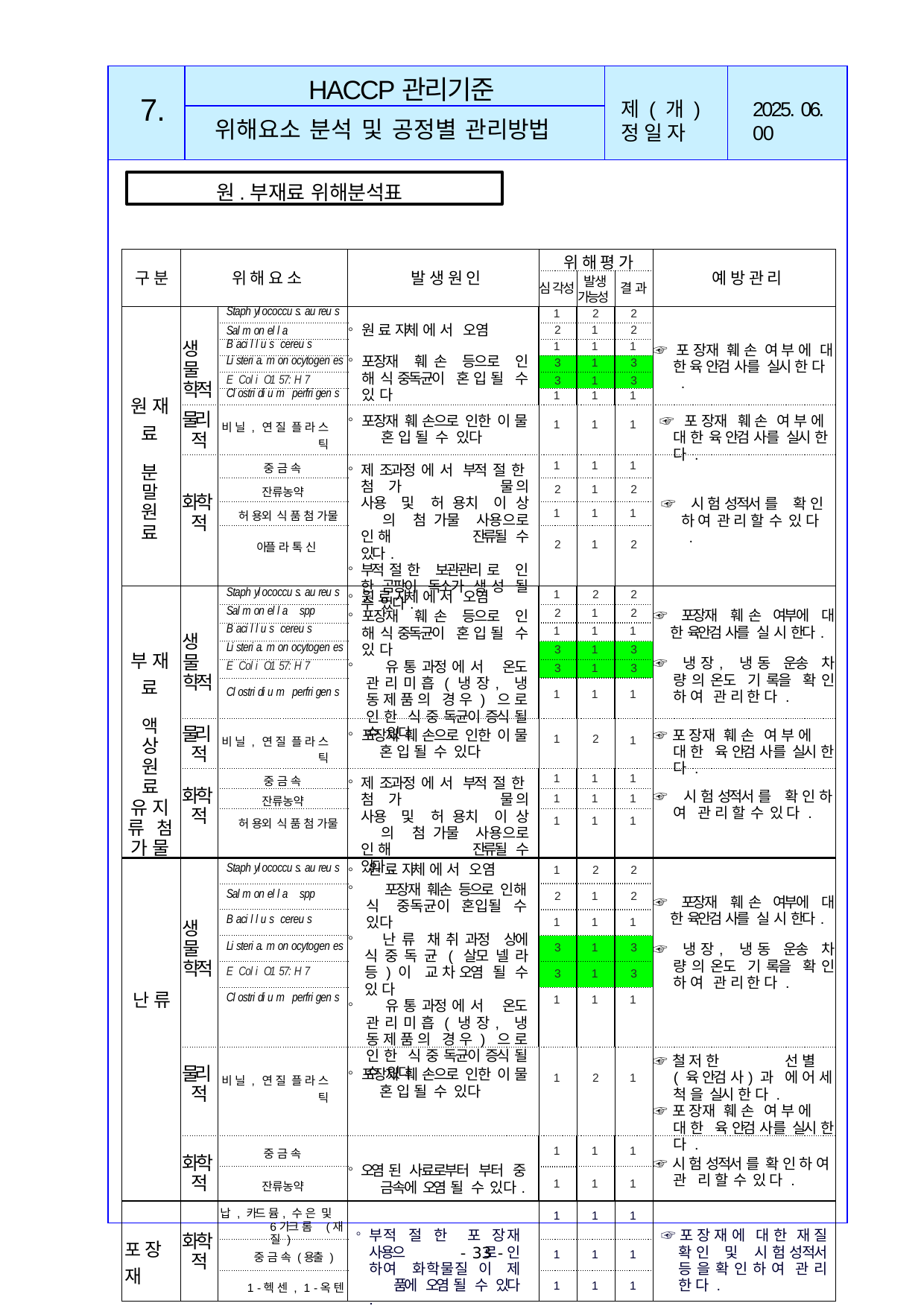

|  |  |  |  |
| --- | --- | --- | --- |
|  |  |  |  |
|  |  |  |  |
HACCP관리기준
7.
제 ( 개 ) 정 일 자
2025. 06. 00
위해요소 분석 및 공정별 관리방법
원.부재료 위해분석표
| 구 분 | 위 해 요 소 |  | 발 생 원 인 | 위 해 평 가 |  |  | 예 방 관 리 |
| --- | --- | --- | --- | --- | --- | --- | --- |
|  |  |  |  | 심 각성 | 발생 가능성 | 결 과 |  |
| 원 재 료 분 말 원 료 | 생 물 학적 | Staph yl ococcu s. au reu s | 원 료 자체 에 서 오염 포장재 훼 손 등으로 인 해 식 중독균이 혼 입 될 수 있 다 | 1 | 2 | 2 | ☞ 포 장재 훼 손 여 부 에 대 한 육 안검 사를 실시 한 다 . |
|  |  | Sal m on el l a |  | 2 | 1 | 2 |  |
|  |  | B aci l l u s cereu s |  | 1 | 1 | 1 |  |
|  |  | Li steri a. m on ocytogen es |  | 3 | 1 | 3 |  |
|  |  | E Col i O1 57: H 7 |  | 3 | 1 | 3 |  |
|  |  | Cl ostri di u m perfri gen s |  | 1 | 1 | 1 |  |
|  | 물리 적 | 비 닐 , 연 질 플 라 스 틱 | 포장재 훼 손으로 인한 이 물 혼 입 될 수 있다 | 1 | 1 | 1 | ☞ 포 장재 훼 손 여 부 에 대 한 육 안검 사를 실시 한 다 . |
|  | 화학 적 | 중 금 속 | 제 조과정 에 서 부적 절 한 첨 가 물의 사용 및 허 용치 이 상 의 첨 가물 사용으로 인 해 잔류될 수 있다. 부적 절 한 보관관리 로 인 한 곰팡이 독소가 생 성 될 수 있다. | 1 | 1 | 1 | ☞ 시 험 성적서 를 확 인 하 여 관 리 할 수 있 다 . |
|  |  | 잔류농약 |  | 2 | 1 | 2 |  |
|  |  | 허 용외 식 품 첨 가물 |  | 1 | 1 | 1 |  |
|  |  | 아플 라 톡 신 |  | 2 | 1 | 2 |  |
| 부 재 료 액 상 원 료 유 지 류 첨 가 물 | 생 물 학적 | Staph yl ococcu s. au reu s | 원 료 자체 에 서 오염 포장재 훼 손 등으로 인 해 식 중독균이 혼 입 될 수 있 다 유 통 과정 에 서 온도 관 리 미 흡 ( 냉 장, 냉 동 제 품 의 경 우 ) 으 로 인 한 식 중 독균이 증식 될 수 있다 | 1 | 2 | 2 | ☞ 포장재 훼 손 여부에 대 한 육안검 사를 실 시 한다. ☞ 냉 장, 냉 동 운송 차 량 의 온도 기 록을 확 인 하 여 관 리 한 다 . |
|  |  | Sal m on el l a spp |  | 2 | 1 | 2 |  |
|  |  | B aci l l u s cereu s |  | 1 | 1 | 1 |  |
|  |  | Li steri a. m on ocytogen es |  | 3 | 1 | 3 |  |
|  |  | E Col i O1 57: H 7 |  | 3 | 1 | 3 |  |
|  |  | Cl ostri di u m perfri gen s |  | 1 | 1 | 1 |  |
|  | 물리 적 | 비 닐 , 연 질 플 라 스 틱 | 포장재 훼 손으로 인한 이 물 혼 입 될 수 있다 | 1 | 2 | 1 | ☞포 장재 훼 손 여 부 에 대 한 육 안검 사를 실시 한 다 . |
|  | 화학 적 | 중 금 속 | 제 조과정 에 서 부적 절 한 첨 가 물의 사용 및 허 용치 이 상 의 첨 가물 사용으로 인 해 잔류될 수 있다. | 1 | 1 | 1 | ☞ 시 험 성적서 를 확 인 하 여 관 리 할 수 있 다 . |
|  |  | 잔류농약 |  | 1 | 1 | 1 |  |
|  |  | 허 용외 식 품 첨 가물 |  | 1 | 1 | 1 |  |
| 난 류 | 생 물 학적 | Staph yl ococcu s. au reu s | 원 료 자체 에 서 오염 포장재 훼손 등으로 인해 식 중독균이 혼입될 수 있다 난 류 채 취 과정 상에 식 중 독 균 ( 살모 넬 라 등 ) 이 교 차 오염 될 수 있 다 유 통 과정 에 서 온도 관 리 미 흡 ( 냉 장, 냉 동 제 품 의 경 우 ) 으 로 인 한 식 중 독균이 증식 될 수 있다 | 1 | 2 | 2 | ☞ 포장재 훼 손 여부에 대 한 육안검 사를 실 시 한다. ☞ 냉 장, 냉 동 운송 차 량 의 온도 기 록을 확 인 하 여 관 리 한 다 . |
|  |  | Sal m on el l a spp |  | 2 | 1 | 2 |  |
|  |  | B aci l l u s cereu s |  | 1 | 1 | 1 |  |
|  |  | Li steri a. m on ocytogen es |  | 3 | 1 | 3 |  |
|  |  | E Col i O1 57: H 7 |  | 3 | 1 | 3 |  |
|  |  | Cl ostri di u m perfri gen s |  | 1 | 1 | 1 |  |
|  | 물리 적 | 비 닐 , 연 질 플 라 스 틱 | 포장재 훼 손으로 인한 이 물 혼 입 될 수 있다 | 1 | 2 | 1 | ☞철 저 한 선 별 ( 육 안검 사) 과 에 어 세 척 을 실시 한 다 . ☞포 장재 훼 손 여 부 에 대 한 육 안검 사를 실시 한 다 . |
|  | 화학 적 | 중 금 속 | 오염 된 사료로부터 부터 중 금속에 오염 될 수 있다. | 1 | 1 | 1 | ☞시 험 성적서 를 확 인 하 여 관 리 할 수 있 다 . |
|  |  | 잔류농약 |  | 1 | 1 | 1 |  |
| 포 장 재 | 화학 적 | 납 , 카드 뮴, 수 은 및 6가크 롬 (재 질 ) | 부적 절 한 포 장재 사용으 로 인 하여 화학물질 이 제 품에 오염 될 수 있다 . | 1 | 1 | 1 | ☞포 장 재 에 대 한 재 질 확 인 및 시 험 성적서 등 을 확 인 하 여 관 리 한 다 . |
|  |  | 중 금 속 (용출 ) |  | 1 | 1 | 1 |  |
|  |  | 1 -헥 센 , 1 -옥 텐 |  | 1 | 1 | 1 |  |
- 33 -